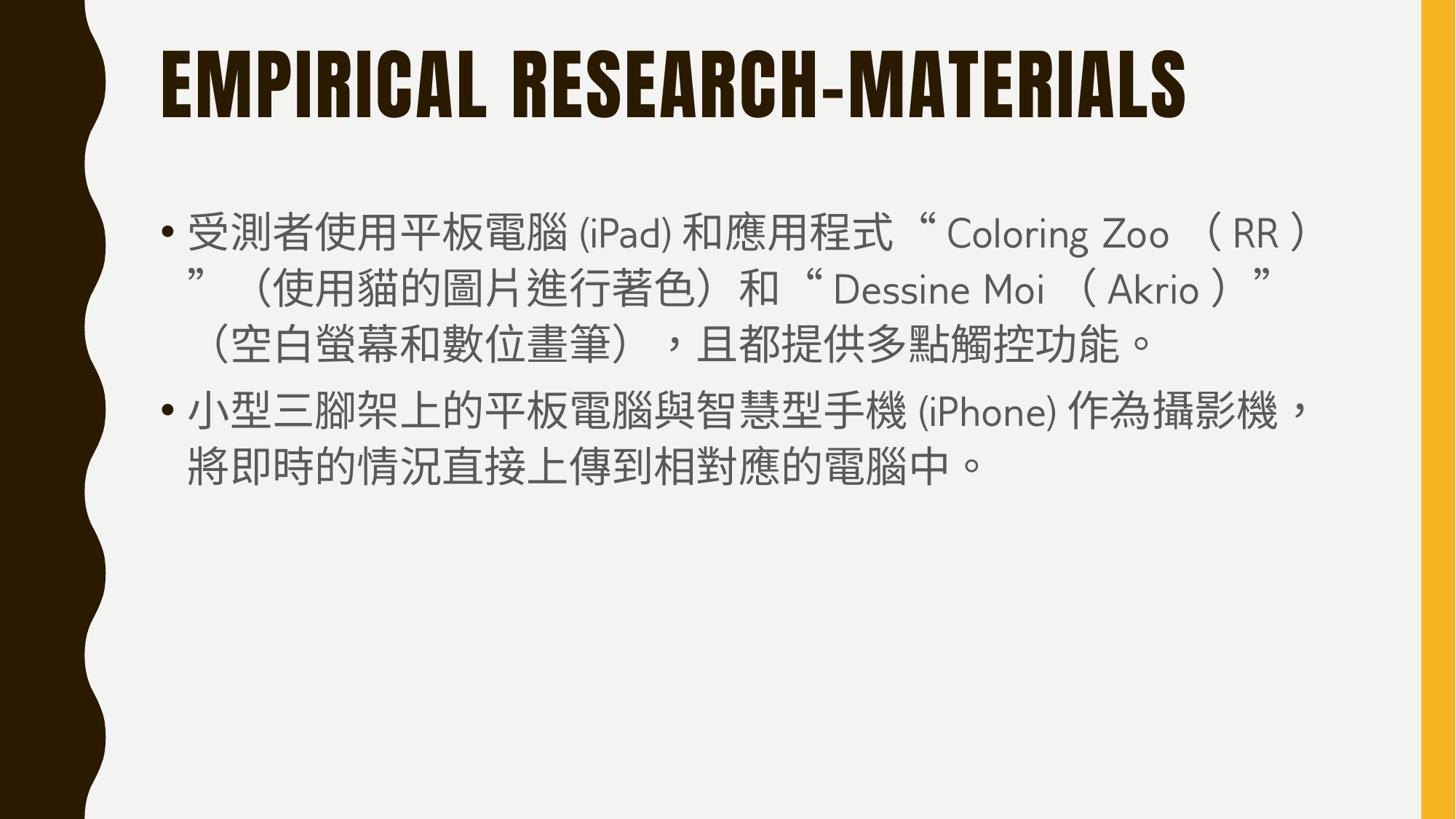

# Empirical research-Materials
受測者使用平板電腦(iPad)和應用程式“Coloring Zoo（RR）”（使用貓的圖片進行著色）和“Dessine Moi（Akrio）”（空白螢幕和數位畫筆），且都提供多點觸控功能。
小型三腳架上的平板電腦與智慧型手機(iPhone)作為攝影機，將即時的情況直接上傳到相對應的電腦中。